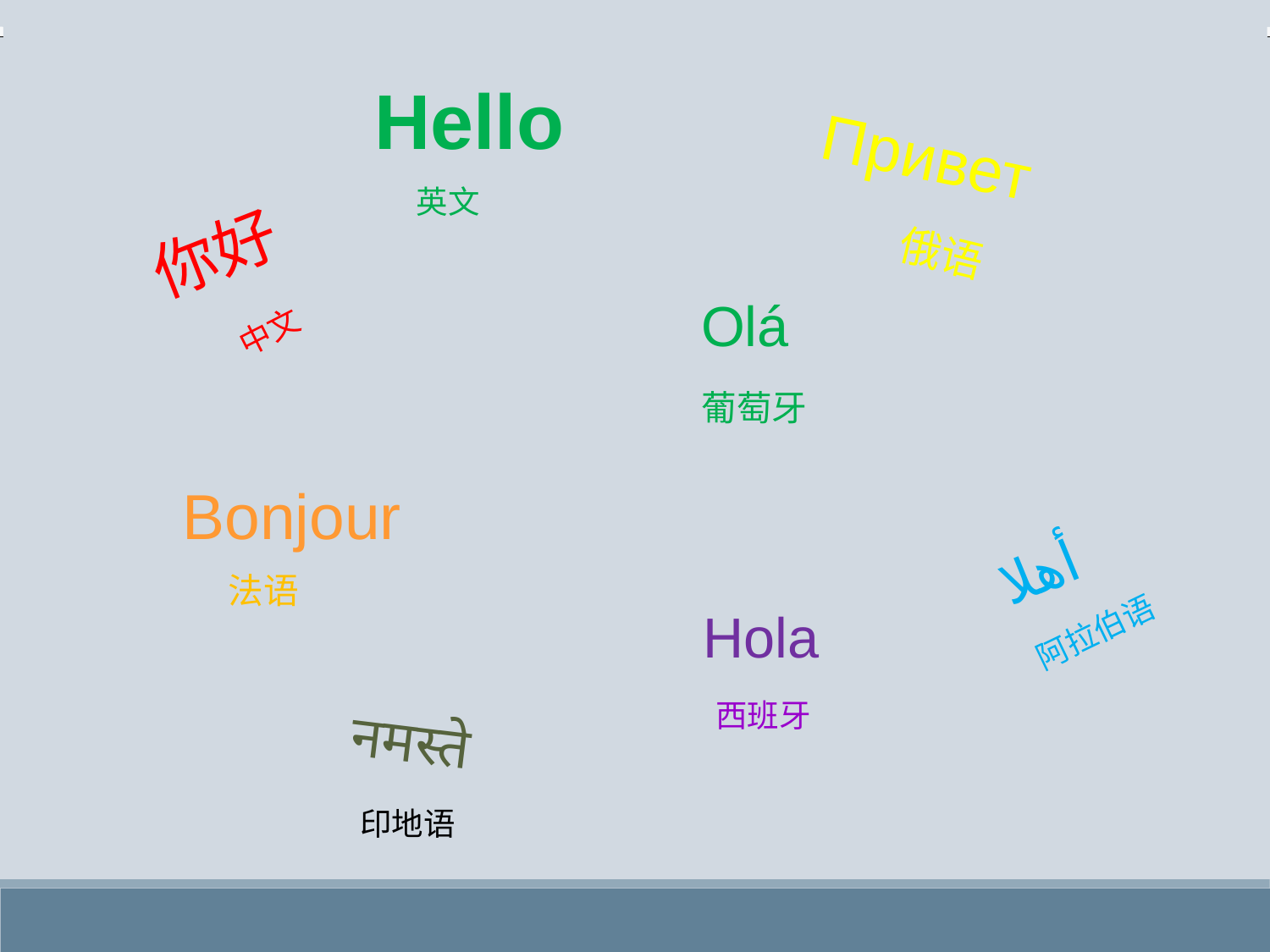

Hello
Привет
英文
你好
俄语
Olá
中文
葡萄牙
Bonjour
أهلا
法语
Hola
阿拉伯语
西班牙
नमस्ते
印地语